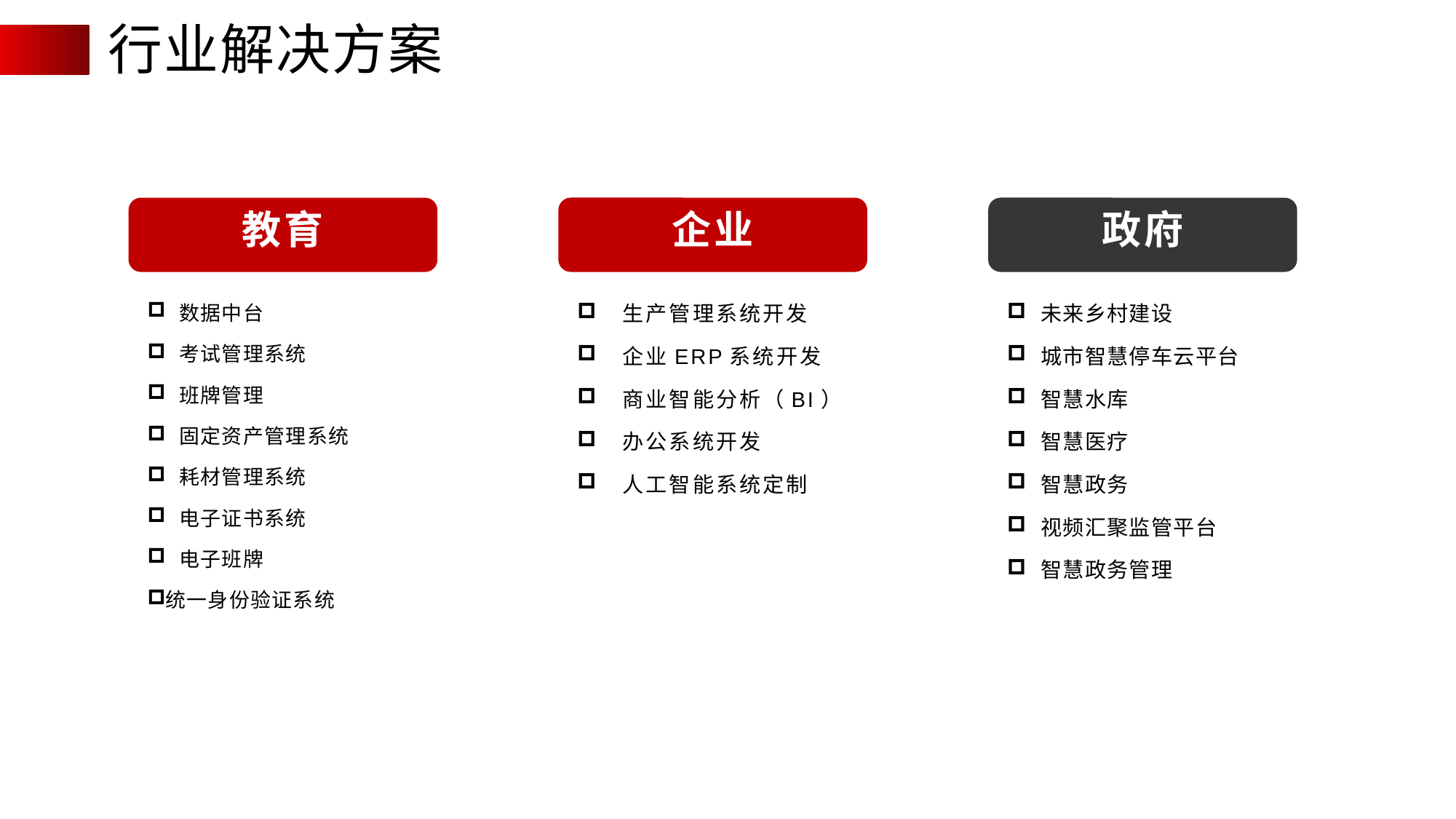

经营理念
行业解决方案

企业
生产管理系统开发
企业ERP系统开发
商业智能分析（BI）
办公系统开发
人工智能系统定制

政府
未来乡村建设
城市智慧停车云平台
智慧水库
智慧医疗
智慧政务
视频汇聚监管平台
智慧政务管理

教育
数据中台
考试管理系统
班牌管理
固定资产管理系统
耗材管理系统
电子证书系统
电子班牌
统一身份验证系统